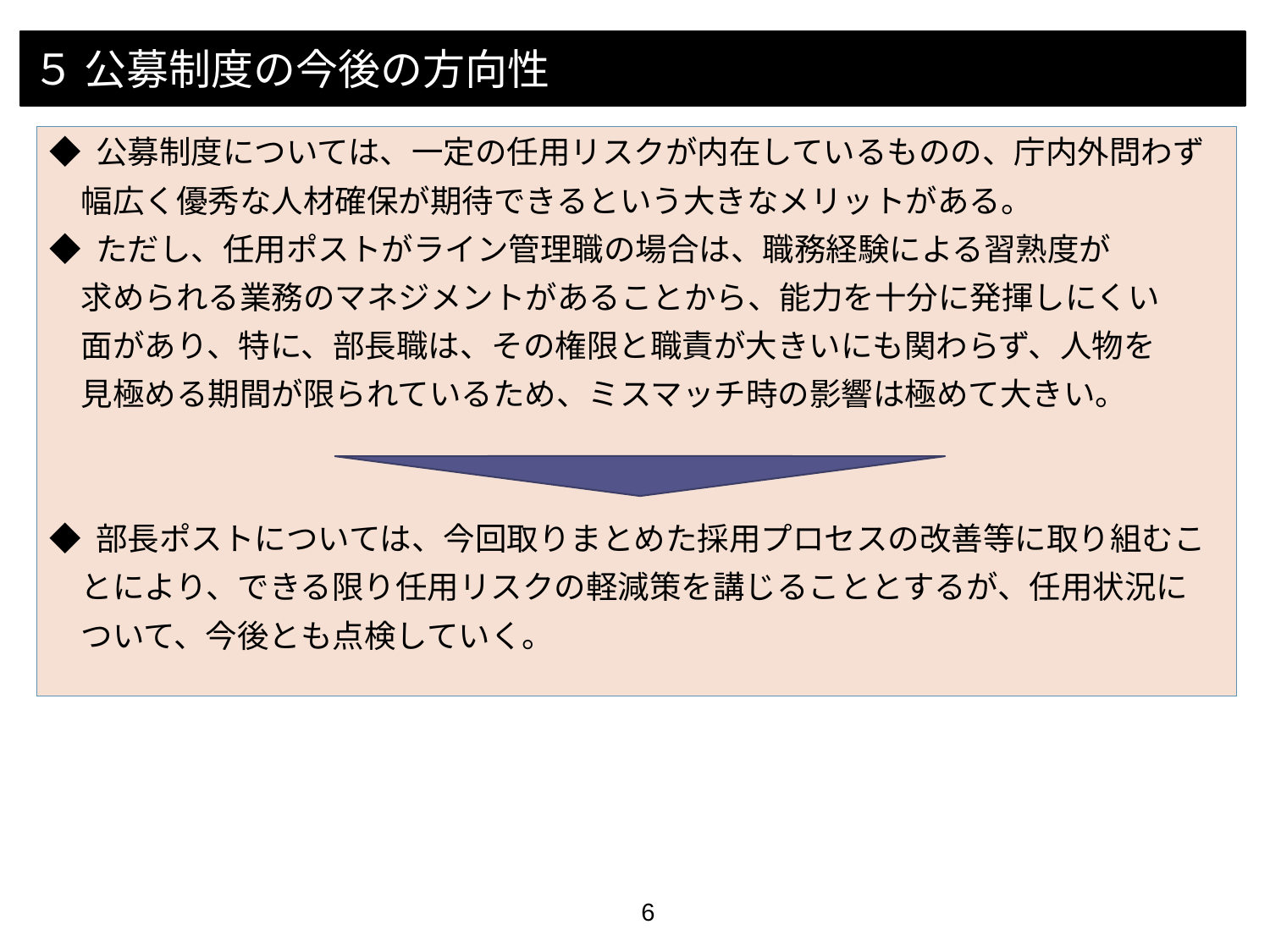

# ５ 公募制度の今後の方向性
◆ 公募制度については、一定の任用リスクが内在しているものの、庁内外問わず
　幅広く優秀な人材確保が期待できるという大きなメリットがある。
◆ ただし、任用ポストがライン管理職の場合は、職務経験による習熟度が
　求められる業務のマネジメントがあることから、能力を十分に発揮しにくい
　面があり、特に、部長職は、その権限と職責が大きいにも関わらず、人物を
　見極める期間が限られているため、ミスマッチ時の影響は極めて大きい。

◆ 部長ポストについては、今回取りまとめた採用プロセスの改善等に取り組むこ
　とにより、できる限り任用リスクの軽減策を講じることとするが、任用状況に
　ついて、今後とも点検していく。

6